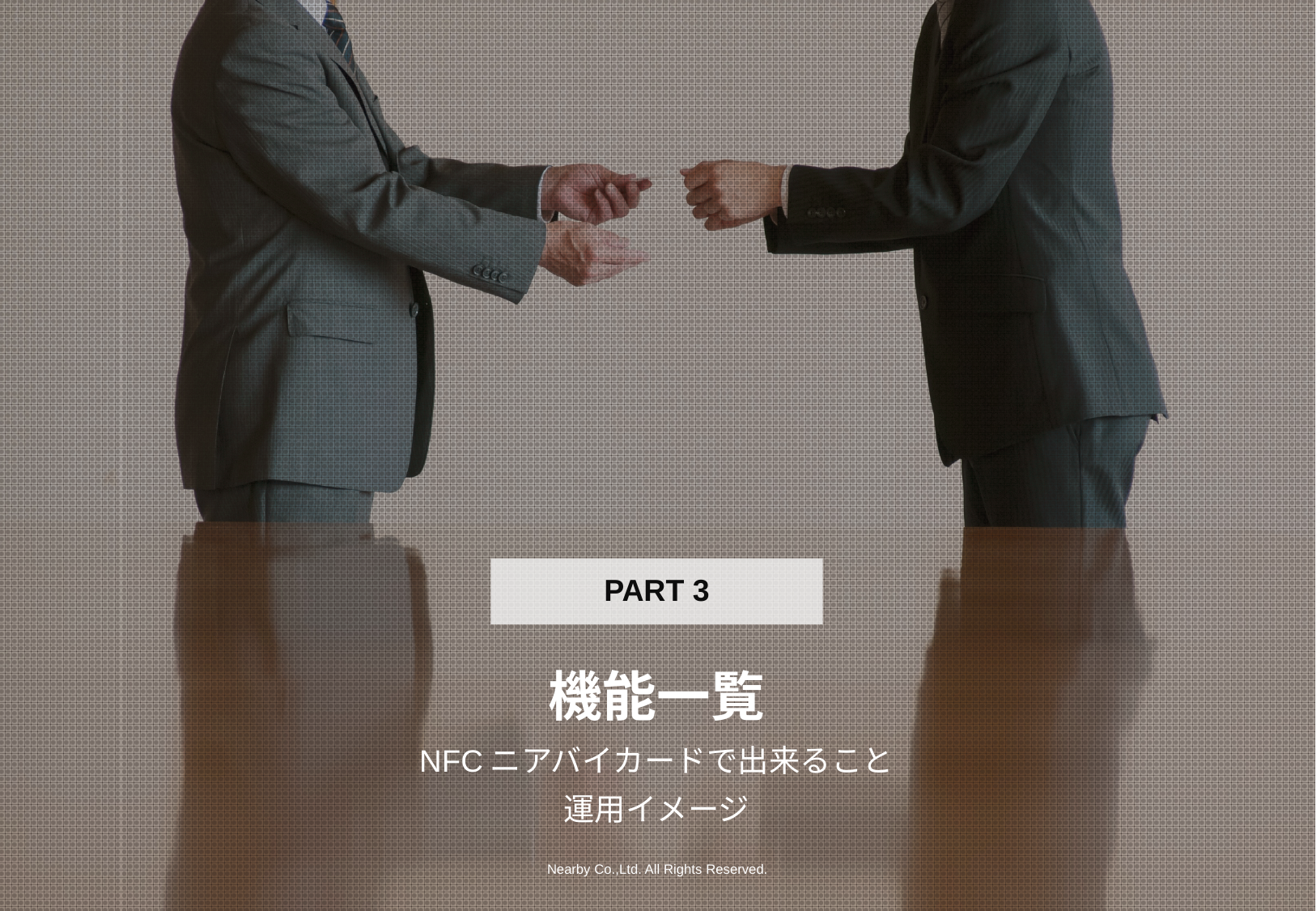

PART 3
# 機能一覧
NFCニアバイカードで出来ること
運用イメージ
Nearby Co.,Ltd. All Rights Reserved.